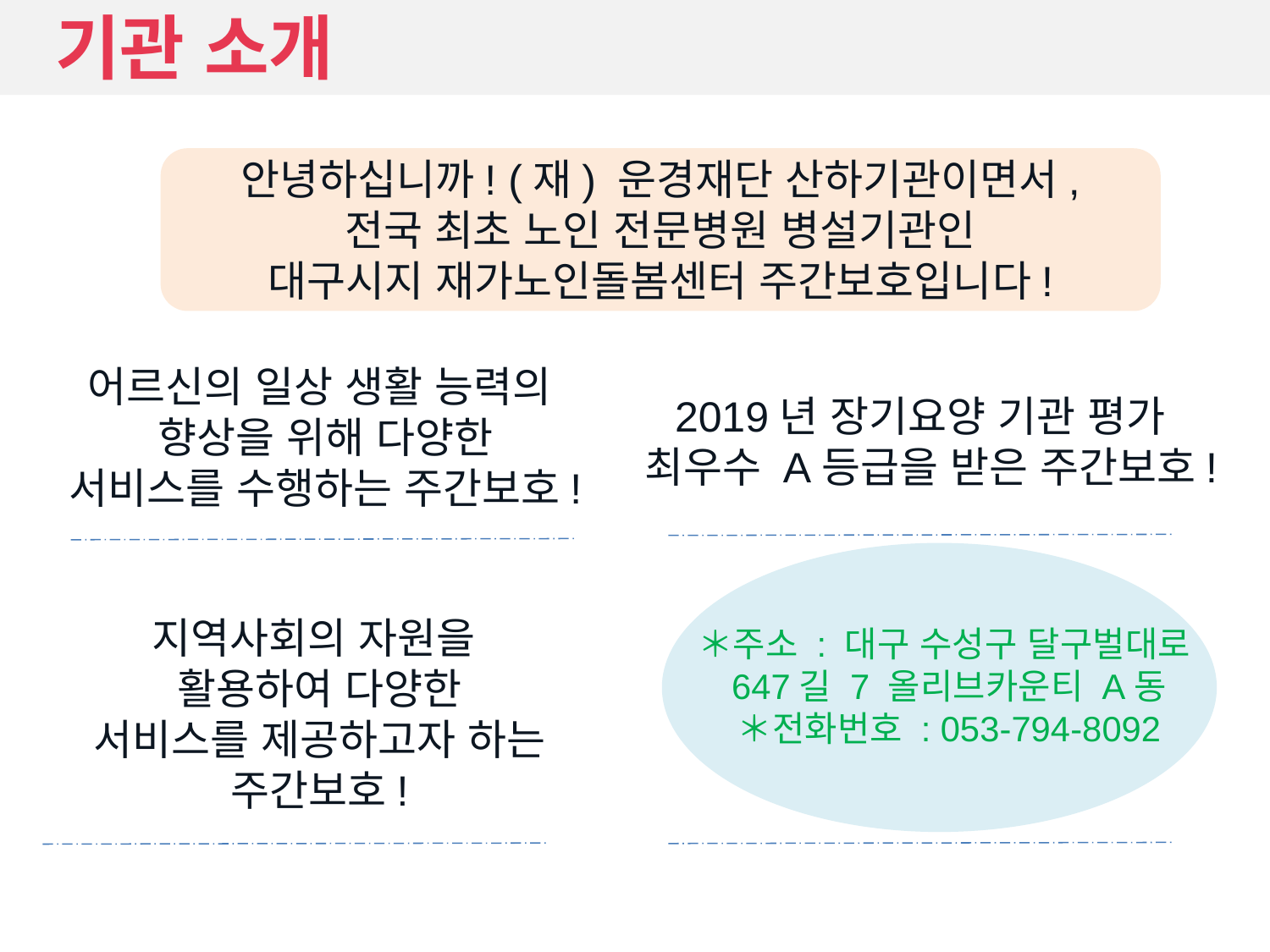

기관 소개
안녕하십니까! (재) 운경재단 산하기관이면서,
전국 최초 노인 전문병원 병설기관인
대구시지 재가노인돌봄센터 주간보호입니다!

어르신의 일상 생활 능력의
향상을 위해 다양한
서비스를 수행하는 주간보호!
2019년 장기요양 기관 평가
 최우수 A등급을 받은 주간보호!

지역사회의 자원을
활용하여 다양한
서비스를 제공하고자 하는 주간보호!
＊주소 : 대구 수성구 달구벌대로
647길 7 올리브카운티 A동
＊전화번호 : 053-794-8092